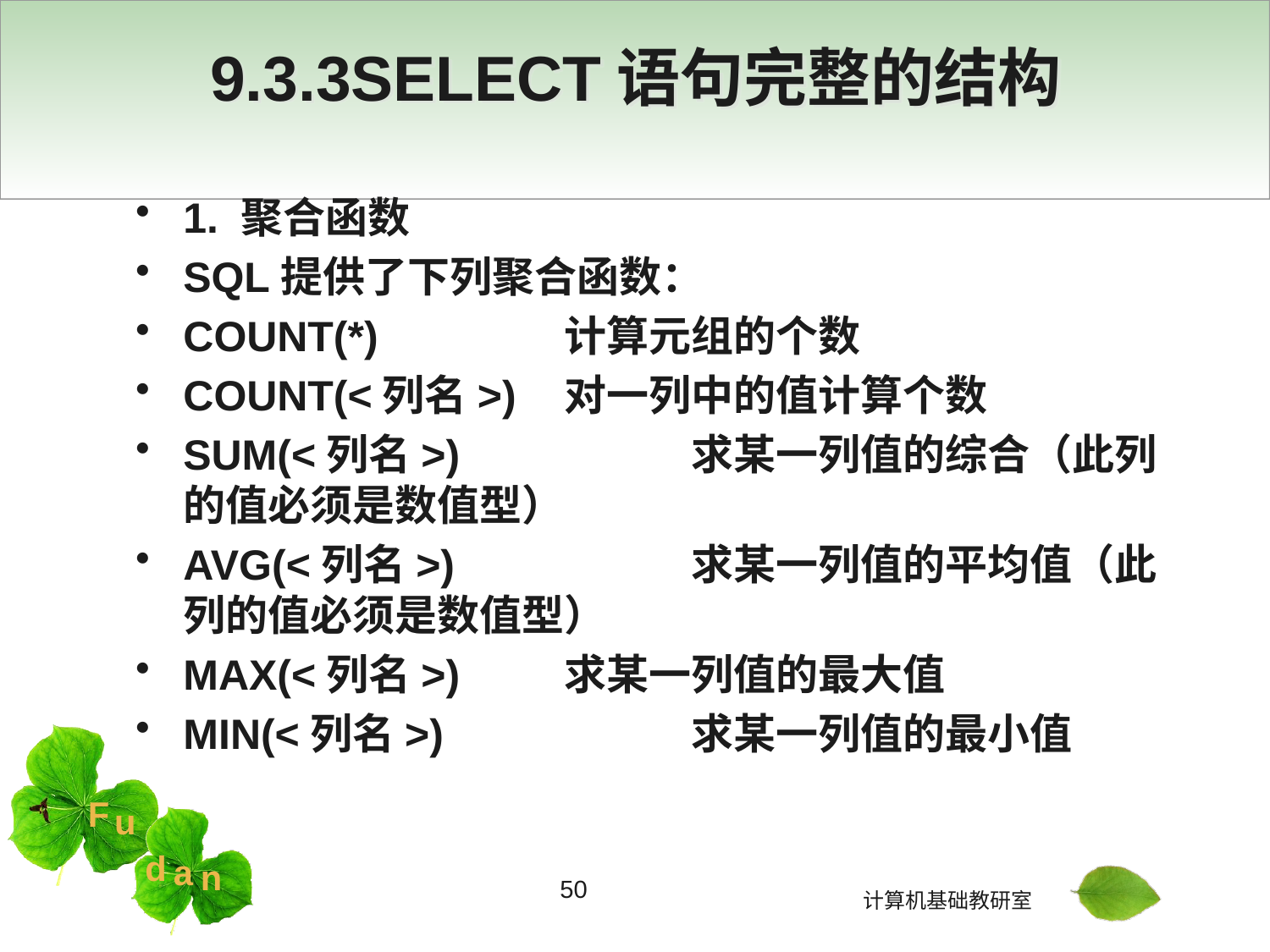

# 9.3.3SELECT语句完整的结构
1. 聚合函数
SQL提供了下列聚合函数：
COUNT(*)		计算元组的个数
COUNT(<列名>)	对一列中的值计算个数
SUM(<列名>)		求某一列值的综合（此列的值必须是数值型）
AVG(<列名>)		求某一列值的平均值（此列的值必须是数值型）
MAX(<列名>)	求某一列值的最大值
MIN(<列名>)		求某一列值的最小值
50